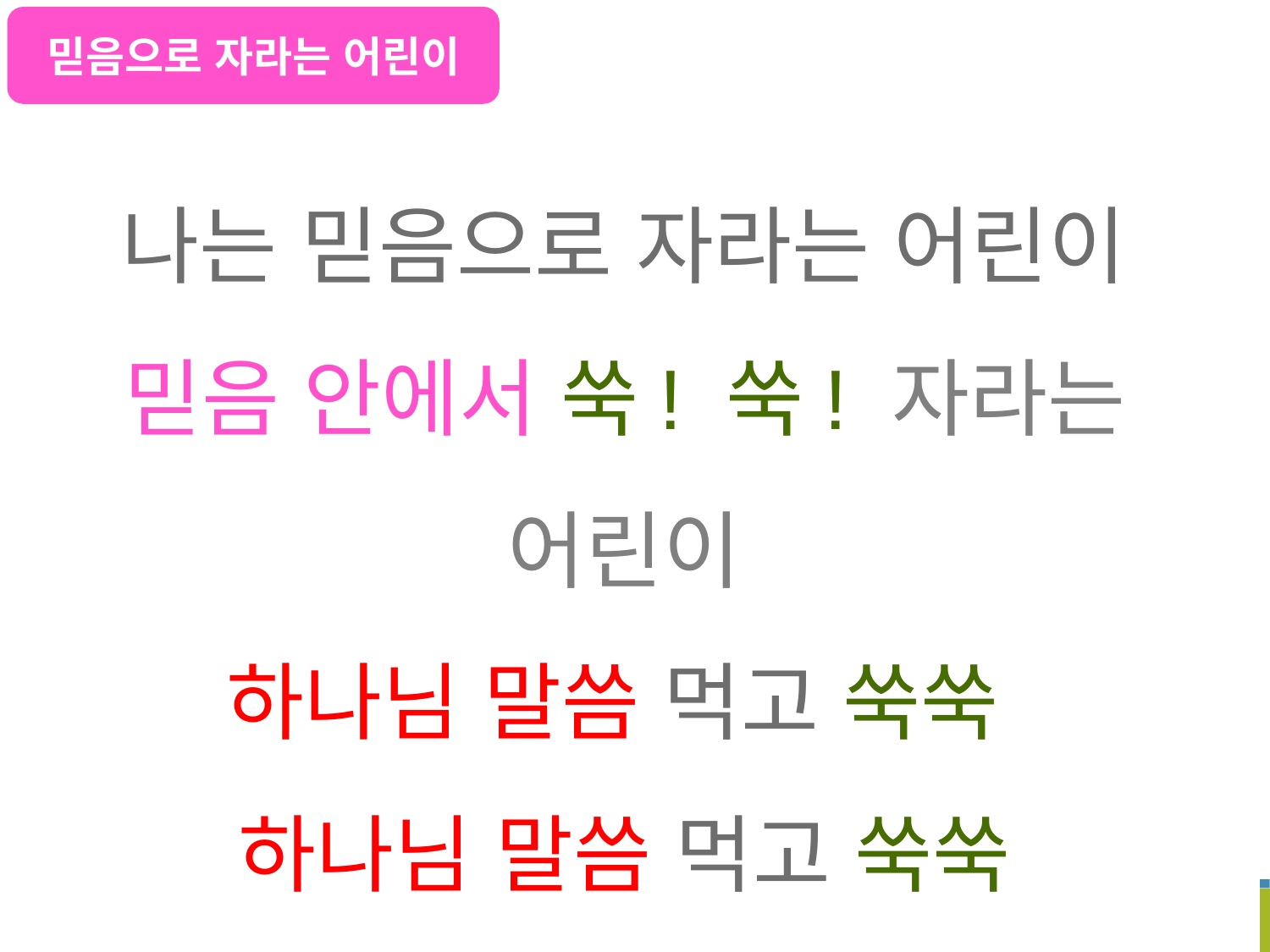

믿음으로 자라는 어린이
나는 믿음으로 자라는 어린이
믿음 안에서 쑥! 쑥! 자라는 어린이
하나님 말씀 먹고 쑥쑥
하나님 말씀 먹고 쑥쑥
씩씩하게 자라는 하나님 어린이